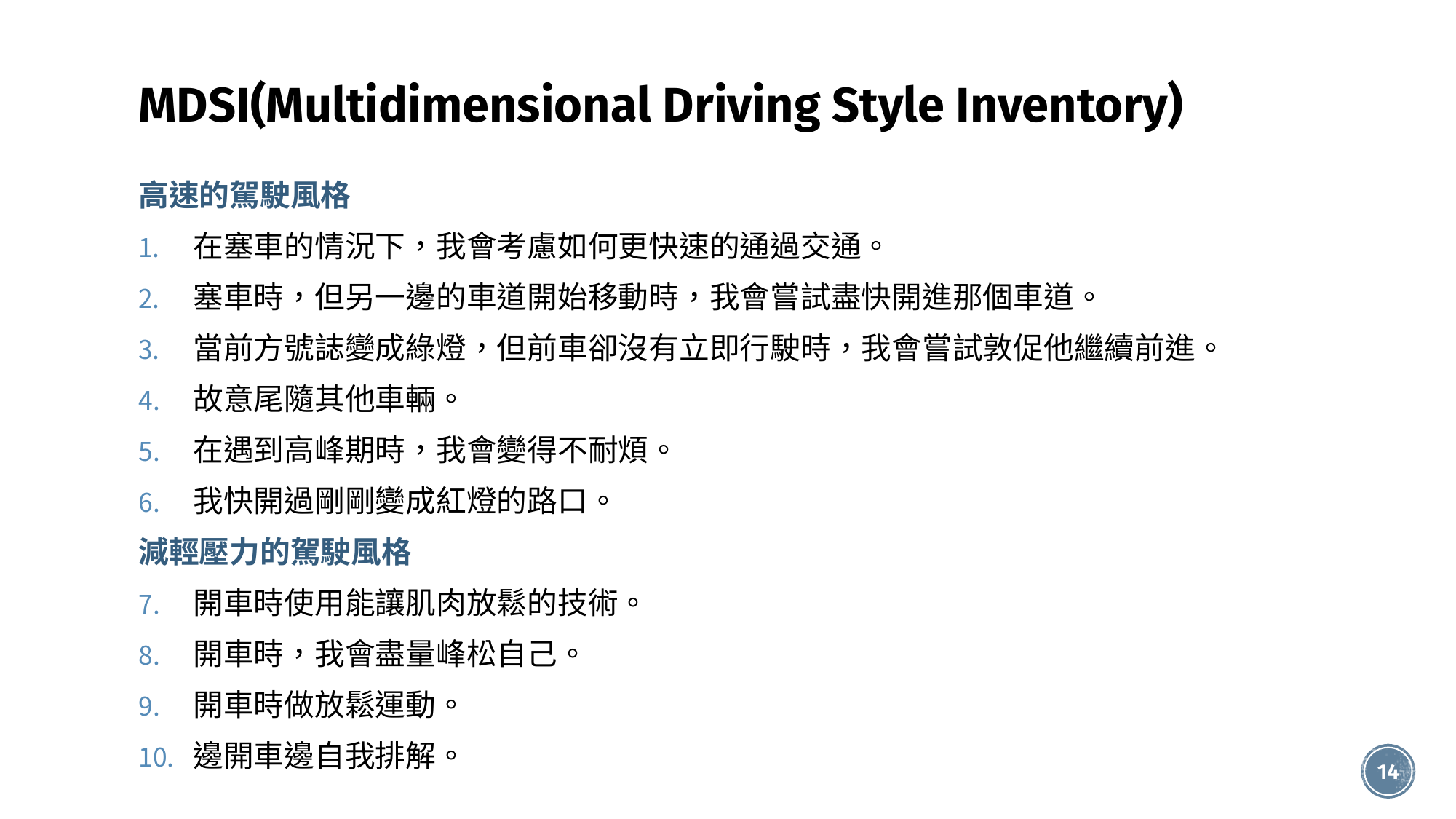

# MDSI(Multidimensional Driving Style Inventory)
高速的駕駛風格
在塞車的情況下，我會考慮如何更快速的通過交通。
塞車時，但另一邊的車道開始移動時，我會嘗試盡快開進那個車道。
當前方號誌變成綠燈，但前車卻沒有立即行駛時，我會嘗試敦促他繼續前進。
故意尾隨其他車輛。
在遇到高峰期時，我會變得不耐煩。
我快開過剛剛變成紅燈的路口。
減輕壓力的駕駛風格
開車時使用能讓肌肉放鬆的技術。
開車時，我會盡量峰松自己。
開車時做放鬆運動。
邊開車邊自我排解。
14